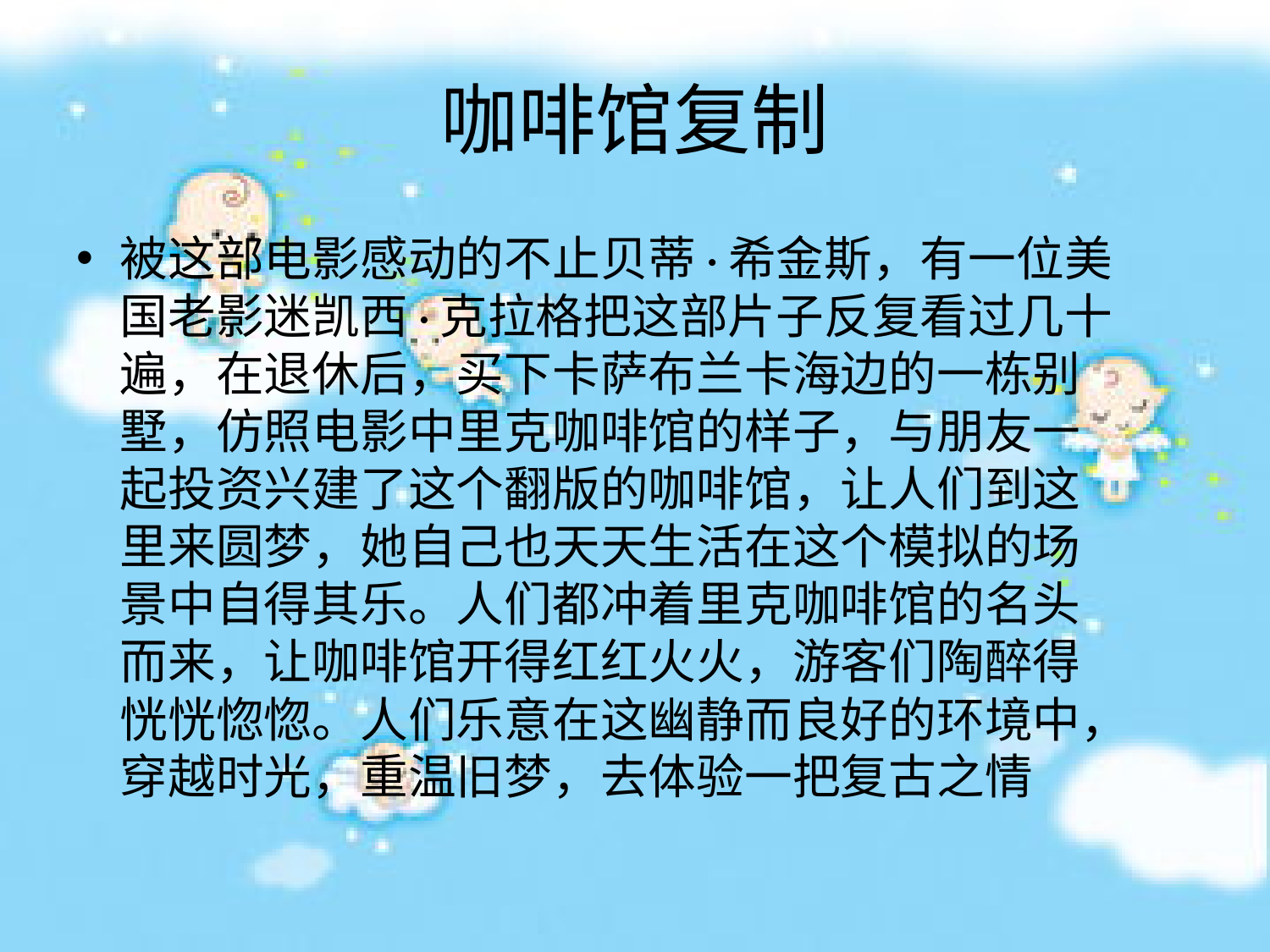

# 咖啡馆复制
被这部电影感动的不止贝蒂·希金斯，有一位美国老影迷凯西·克拉格把这部片子反复看过几十遍，在退休后，买下卡萨布兰卡海边的一栋别墅，仿照电影中里克咖啡馆的样子，与朋友一起投资兴建了这个翻版的咖啡馆，让人们到这里来圆梦，她自己也天天生活在这个模拟的场景中自得其乐。人们都冲着里克咖啡馆的名头而来，让咖啡馆开得红红火火，游客们陶醉得恍恍惚惚。人们乐意在这幽静而良好的环境中，穿越时光，重温旧梦，去体验一把复古之情